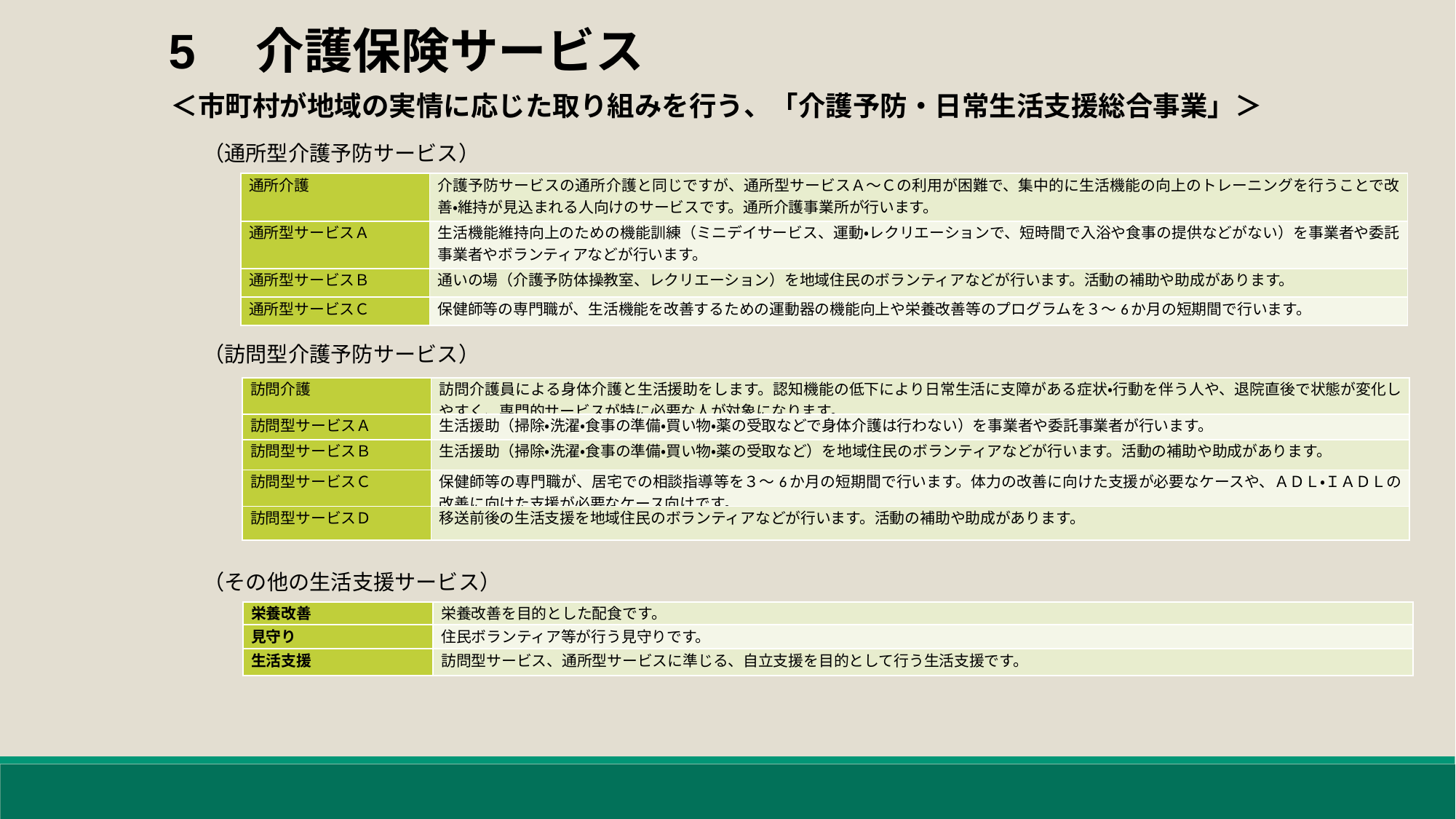

5　介護保険サービス
＜市町村が地域の実情に応じた取り組みを行う、「介護予防・日常生活支援総合事業」＞
（通所型介護予防サービス）
| 通所介護 | 介護予防サービスの通所介護と同じですが、通所型サービスＡ～Ｃの利用が困難で、集中的に生活機能の向上のトレーニングを行うことで改善・維持が見込まれる人向けのサービスです。通所介護事業所が行います。 |
| --- | --- |
| 通所型サービスＡ | 生活機能維持向上のための機能訓練（ミニデイサービス、運動・レクリエーションで、短時間で入浴や食事の提供などがない）を事業者や委託事業者やボランティアなどが行います。 |
| 通所型サービスＢ | 通いの場（介護予防体操教室、レクリエーション）を地域住民のボランティアなどが行います。活動の補助や助成があります。 |
| 通所型サービスＣ | 保健師等の専門職が、生活機能を改善するための運動器の機能向上や栄養改善等のプログラムを３～6か月の短期間で行います。 |
（訪問型介護予防サービス）
| 訪問介護 | 訪問介護員による身体介護と生活援助をします。認知機能の低下により日常生活に支障がある症状・行動を伴う人や、退院直後で状態が変化しやすく、専門的サービスが特に必要な人が対象になります。 |
| --- | --- |
| 訪問型サービスＡ | 生活援助（掃除・洗濯・食事の準備・買い物・薬の受取などで身体介護は行わない）を事業者や委託事業者が行います。 |
| 訪問型サービスＢ | 生活援助（掃除・洗濯・食事の準備・買い物・薬の受取など）を地域住民のボランティアなどが行います。活動の補助や助成があります。 |
| 訪問型サービスＣ | 保健師等の専門職が、居宅での相談指導等を３～6か月の短期間で行います。体力の改善に向けた支援が必要なケースや、ＡＤＬ・ＩＡＤＬの改善に向けた支援が必要なケース向けです。 |
| 訪問型サービスＤ | 移送前後の生活支援を地域住民のボランティアなどが行います。活動の補助や助成があります。 |
（その他の生活支援サービス）
| 栄養改善 | 栄養改善を目的とした配食です。 |
| --- | --- |
| 見守り | 住民ボランティア等が行う見守りです。 |
| 生活支援 | 訪問型サービス、通所型サービスに準じる、自立支援を目的として行う生活支援です。 |